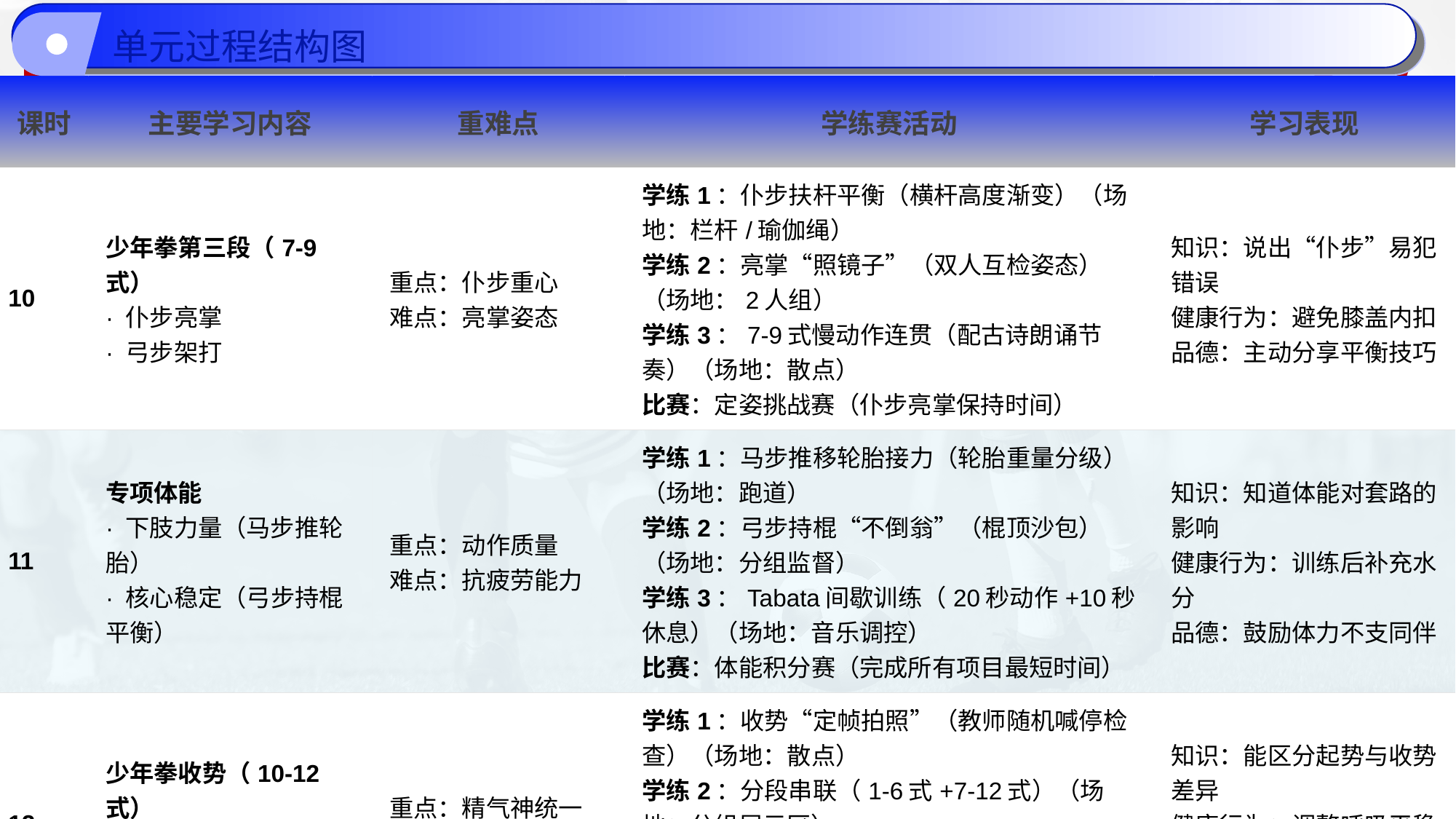

单元过程结构图

| 课时 | 主要学习内容 | 重难点 | 学练赛活动 | 学习表现 |
| --- | --- | --- | --- | --- |
| 10 | 少年拳第三段（7-9式） · 仆步亮掌 · 弓步架打 | 重点：仆步重心 难点：亮掌姿态 | 学练1：仆步扶杆平衡（横杆高度渐变）（场地：栏杆/瑜伽绳） 学练2：亮掌“照镜子”（双人互检姿态）（场地：2人组） 学练3：7-9式慢动作连贯（配古诗朗诵节奏）（场地：散点） 比赛：定姿挑战赛（仆步亮掌保持时间） | 知识：说出“仆步”易犯错误 健康行为：避免膝盖内扣 品德：主动分享平衡技巧 |
| 11 | 专项体能 · 下肢力量（马步推轮胎） · 核心稳定（弓步持棍平衡） | 重点：动作质量 难点：抗疲劳能力 | 学练1：马步推移轮胎接力（轮胎重量分级）（场地：跑道） 学练2：弓步持棍“不倒翁”（棍顶沙包）（场地：分组监督） 学练3：Tabata间歇训练（20秒动作+10秒休息）（场地：音乐调控） 比赛：体能积分赛（完成所有项目最短时间） | 知识：知道体能对套路的影响 健康行为：训练后补充水分 品德：鼓励体力不支同伴 |
| 12 | 少年拳收势（10-12式） · 收势动作 · 全套连贯 | 重点：精气神统一 难点：收势沉稳 | 学练1：收势“定帧拍照”（教师随机喊停检查）（场地：散点） 学练2：分段串联（1-6式+7-12式）（场地：分组展示区） 学练3：配乐完整演练（《少年中国》音乐）（场地：主场地区） 比赛：流畅度评分赛（中断次数最少） | 知识：能区分起势与收势差异 健康行为：调整呼吸平稳心率 品德：演练后向观众行礼 |